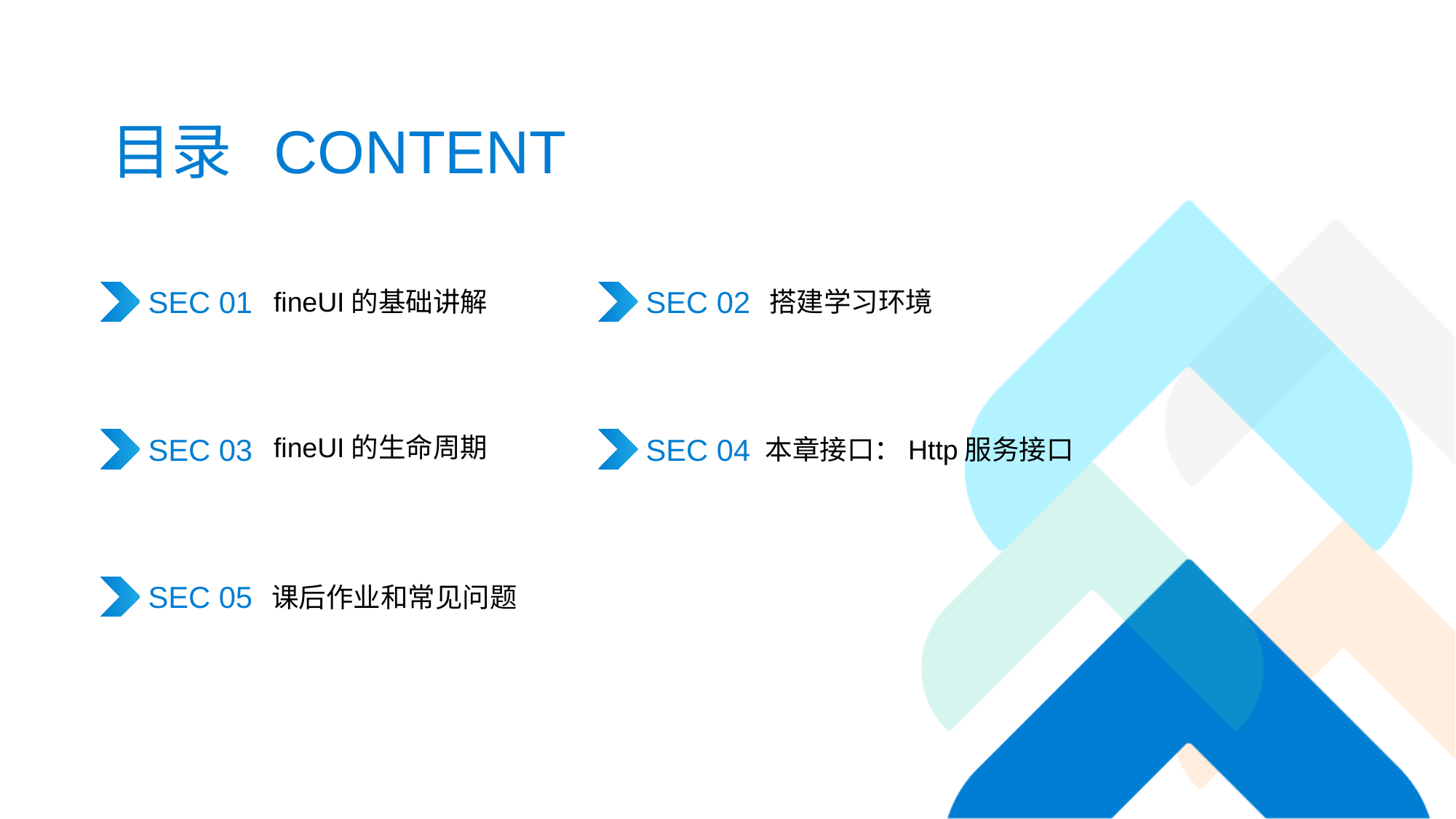

# 目录  CONTENT
SEC 01
fineUI的基础讲解

SEC 02
搭建学习环境

SEC 03
fineUI的生命周期

SEC 04
本章接口：Http服务接口

SEC 05
课后作业和常见问题